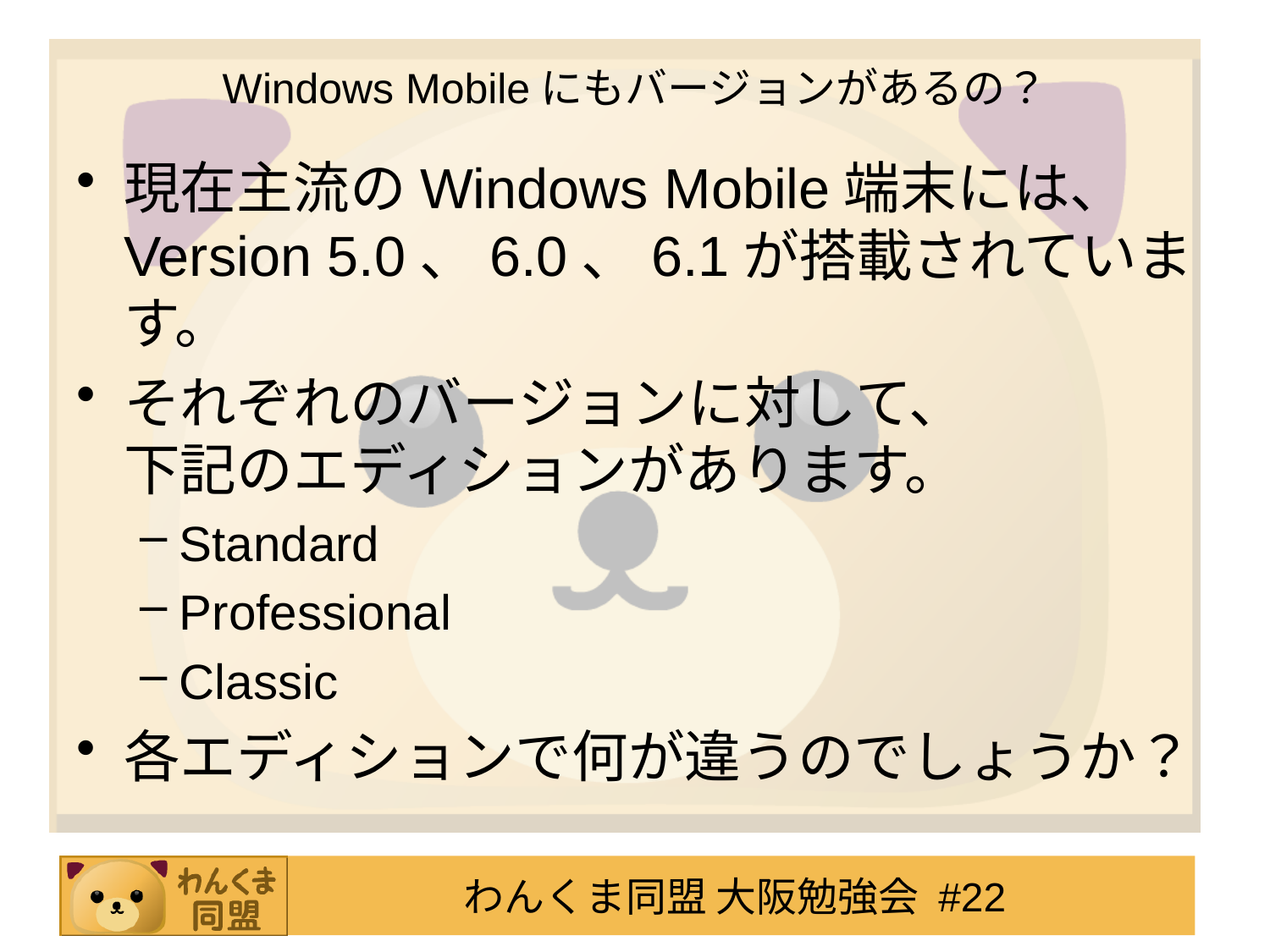

# Windows Mobileにもバージョンがあるの？
現在主流のWindows Mobile端末には、
Version 5.0、6.0、6.1が搭載されています。
それぞれのバージョンに対して、
下記のエディションがあります。
Standard
Professional
Classic
各エディションで何が違うのでしょうか？